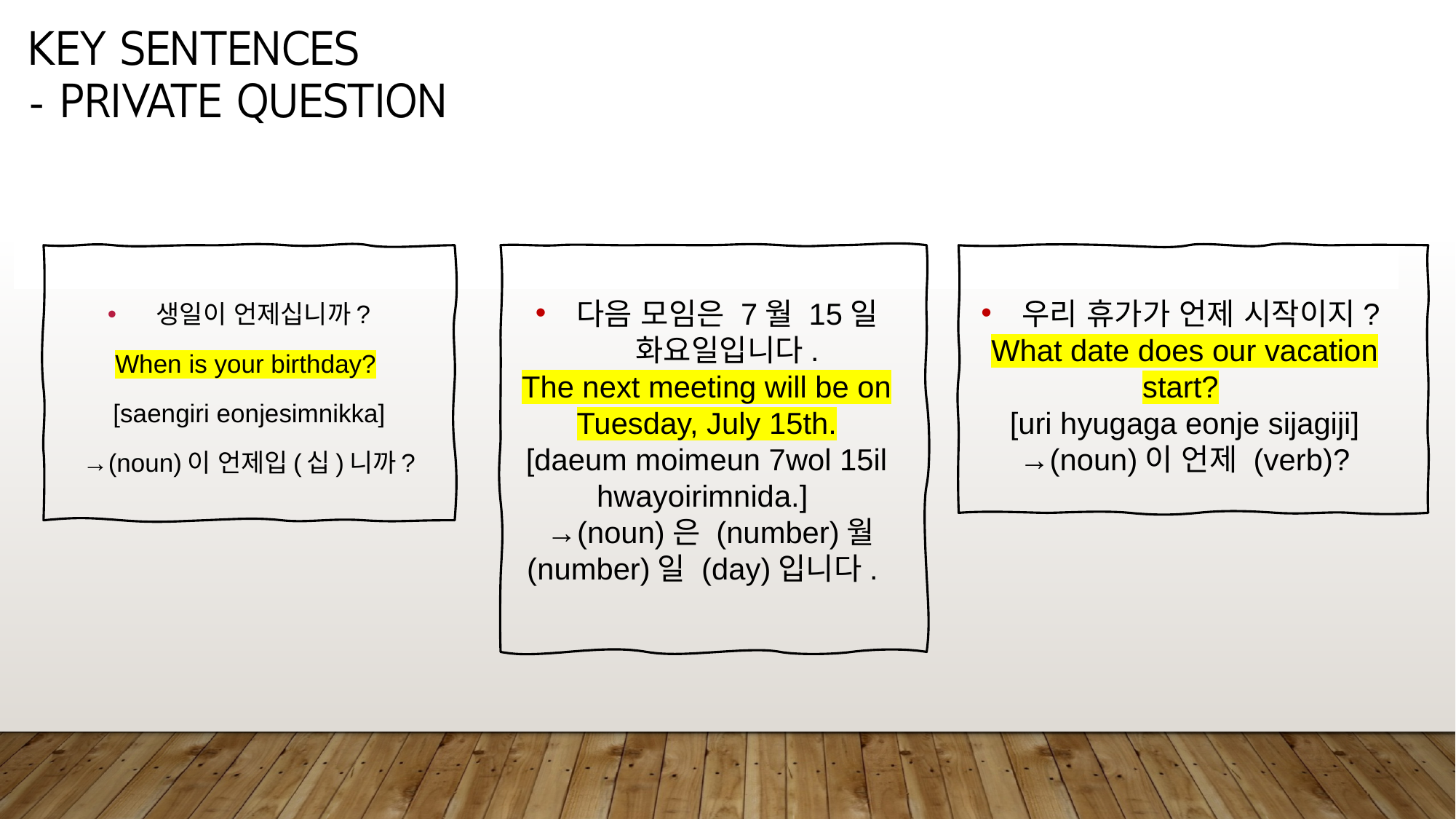

# Key sentences - private question

 생일이 언제십니까?
When is your birthday?
[saengiri eonjesimnikka]
→(noun)이 언제입(십)니까?
다음 모임은 7월 15일 화요일입니다.
The next meeting will be on Tuesday, July 15th.
[daeum moimeun 7wol 15il hwayoirimnida.]
 →(noun)은 (number)월 (number)일 (day)입니다.
우리 휴가가 언제 시작이지?
What date does our vacation start?
[uri hyugaga eonje sijagiji]
→(noun)이 언제 (verb)?